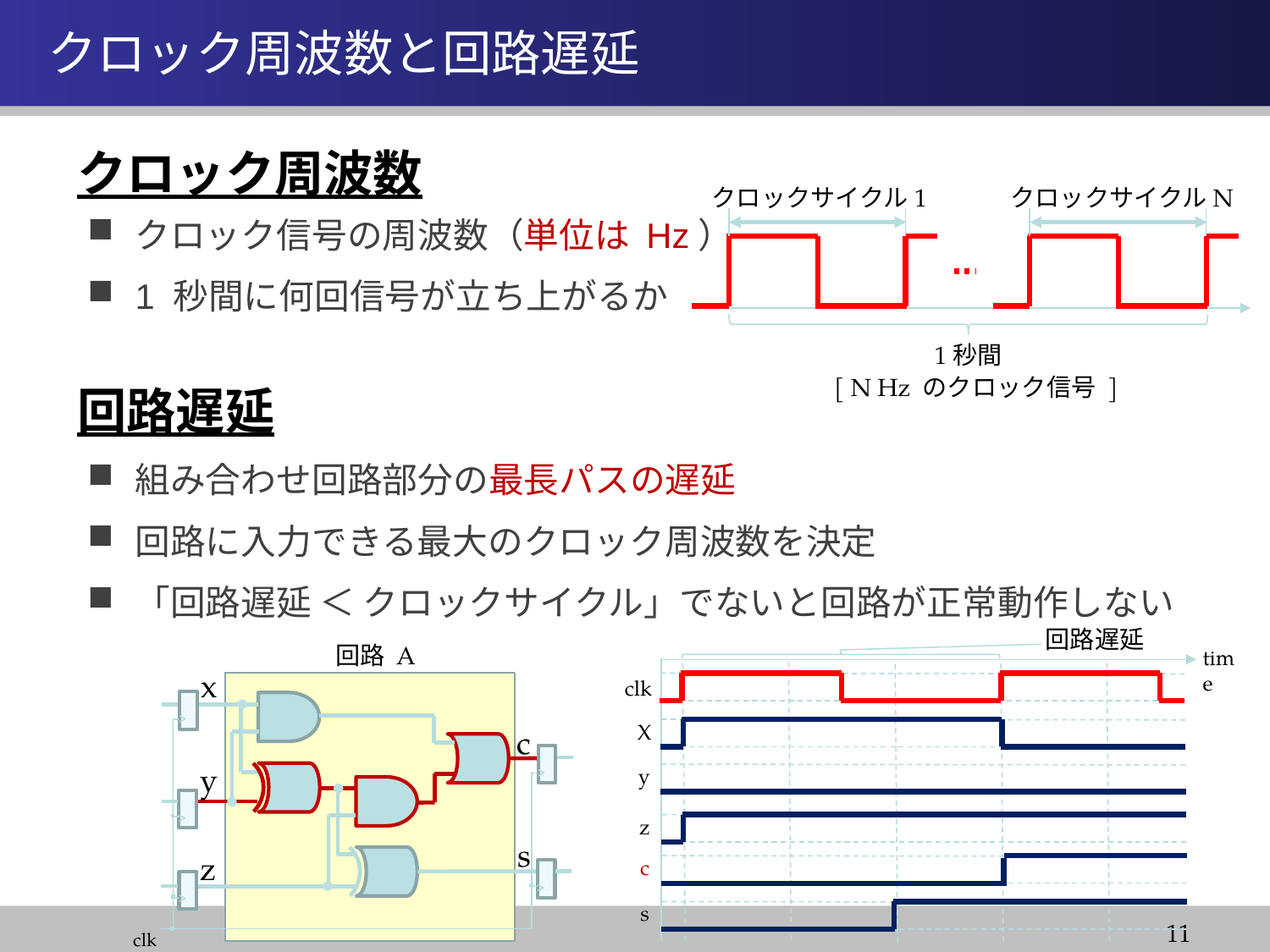

情報システム基盤学基礎１
# クロック周波数と回路遅延

クロック周波数
クロックサイクル1
クロックサイクルN
クロック信号の周波数（単位は Hz）
1 秒間に何回信号が立ち上がるか

組み合わせ回路部分の最長パスの遅延
回路に入力できる最大のクロック周波数を決定
「回路遅延 ＜ クロックサイクル」でないと回路が正常動作しない

1秒間
[ N Hz のクロック信号 ]
回路遅延

回路遅延
回路 A
time
x
clk

X
c

y
y

z
s
z
c

s
clk
11